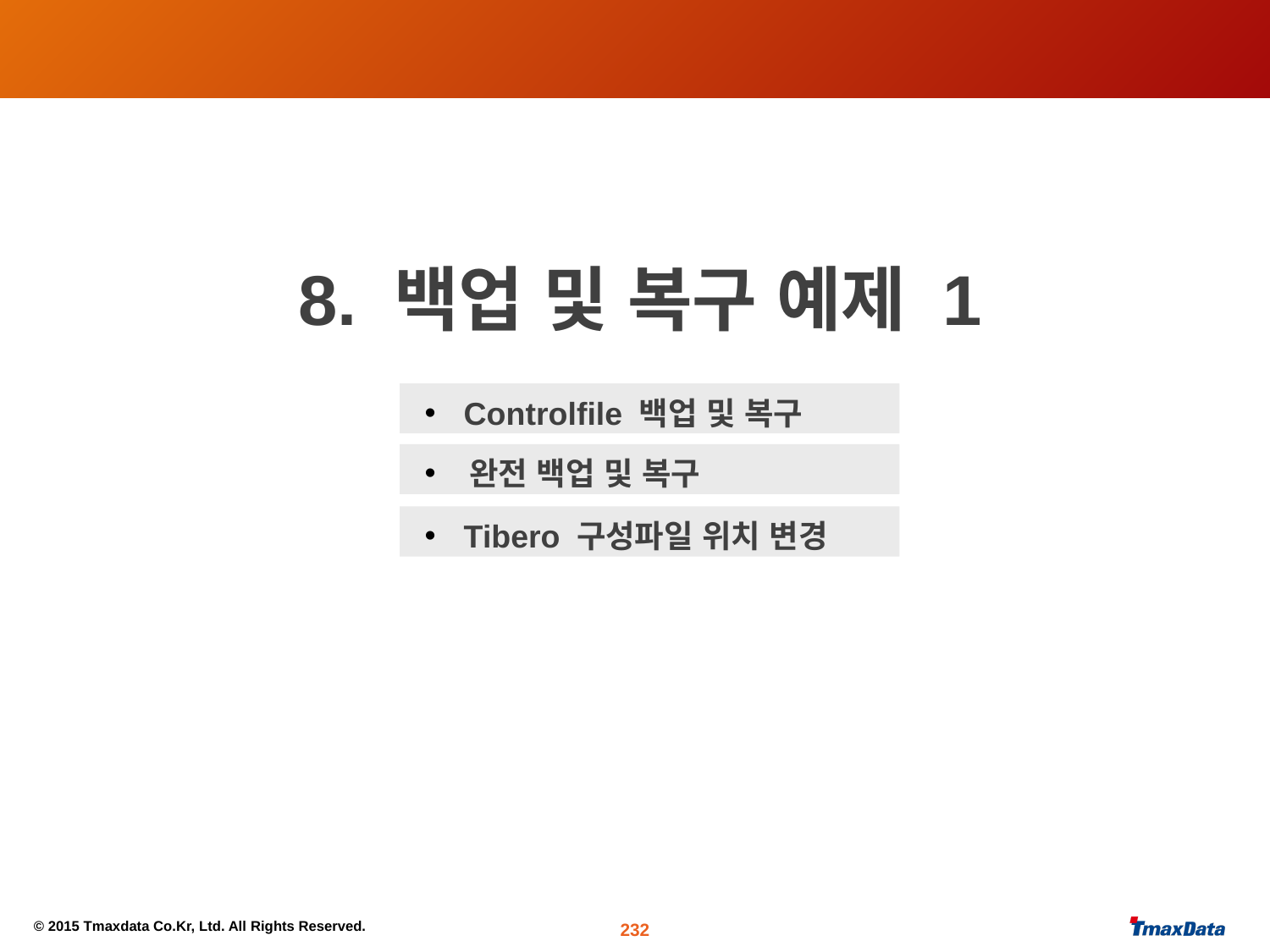

#
8. 백업 및 복구 예제 1
 Controlfile 백업 및 복구
 완전 백업 및 복구
 Tibero 구성파일 위치 변경